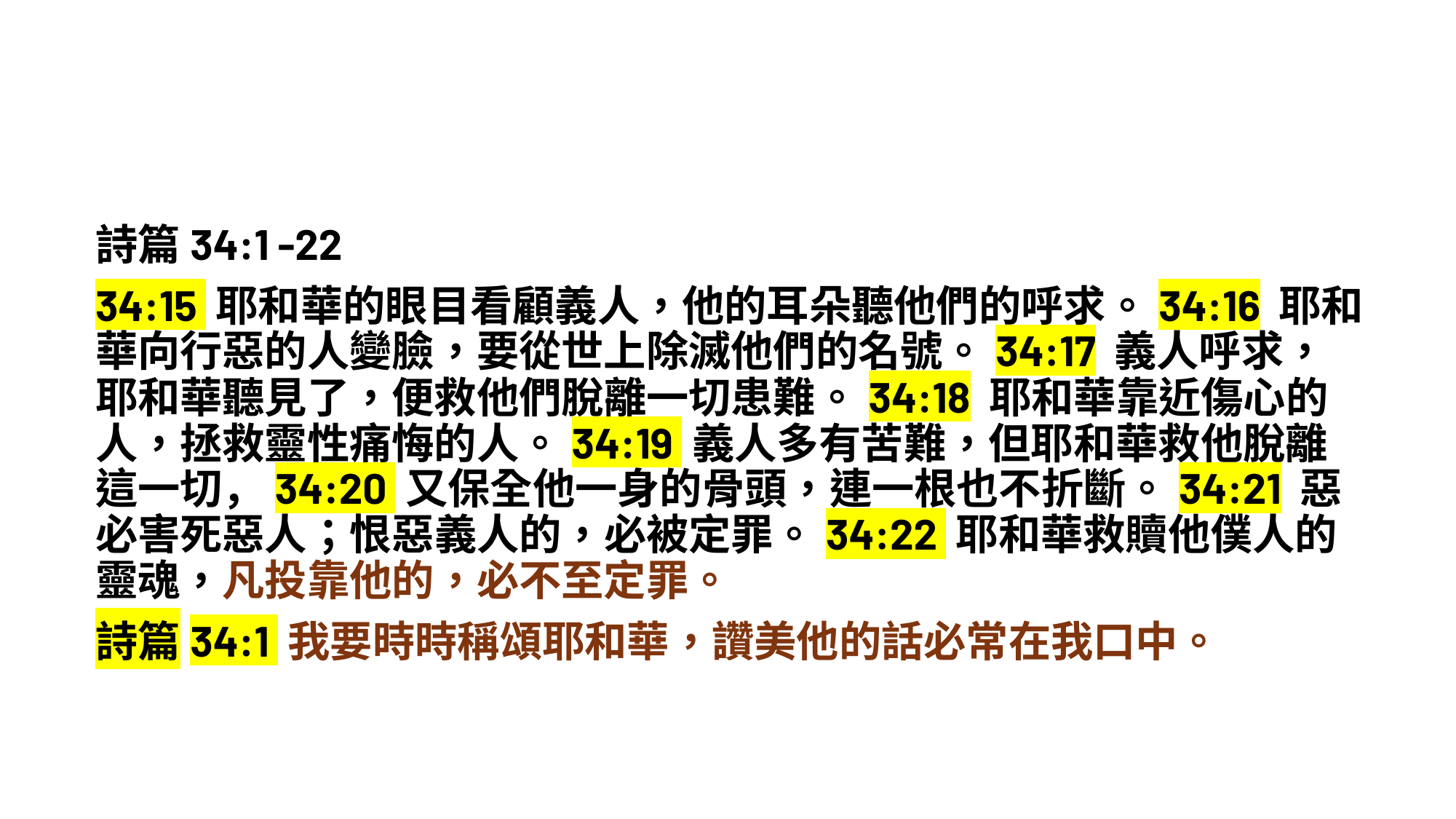

詩篇34:1 -22
34:15 耶和華的眼目看顧義人，他的耳朵聽他們的呼求。34:16 耶和華向行惡的人變臉，要從世上除滅他們的名號。34:17 義人呼求，耶和華聽見了，便救他們脫離一切患難。34:18 耶和華靠近傷心的人，拯救靈性痛悔的人。34:19 義人多有苦難，但耶和華救他脫離這一切，34:20 又保全他一身的骨頭，連一根也不折斷。34:21 惡必害死惡人；恨惡義人的，必被定罪。34:22 耶和華救贖他僕人的靈魂，凡投靠他的，必不至定罪。
詩篇34:1 我要時時稱頌耶和華，讚美他的話必常在我口中。